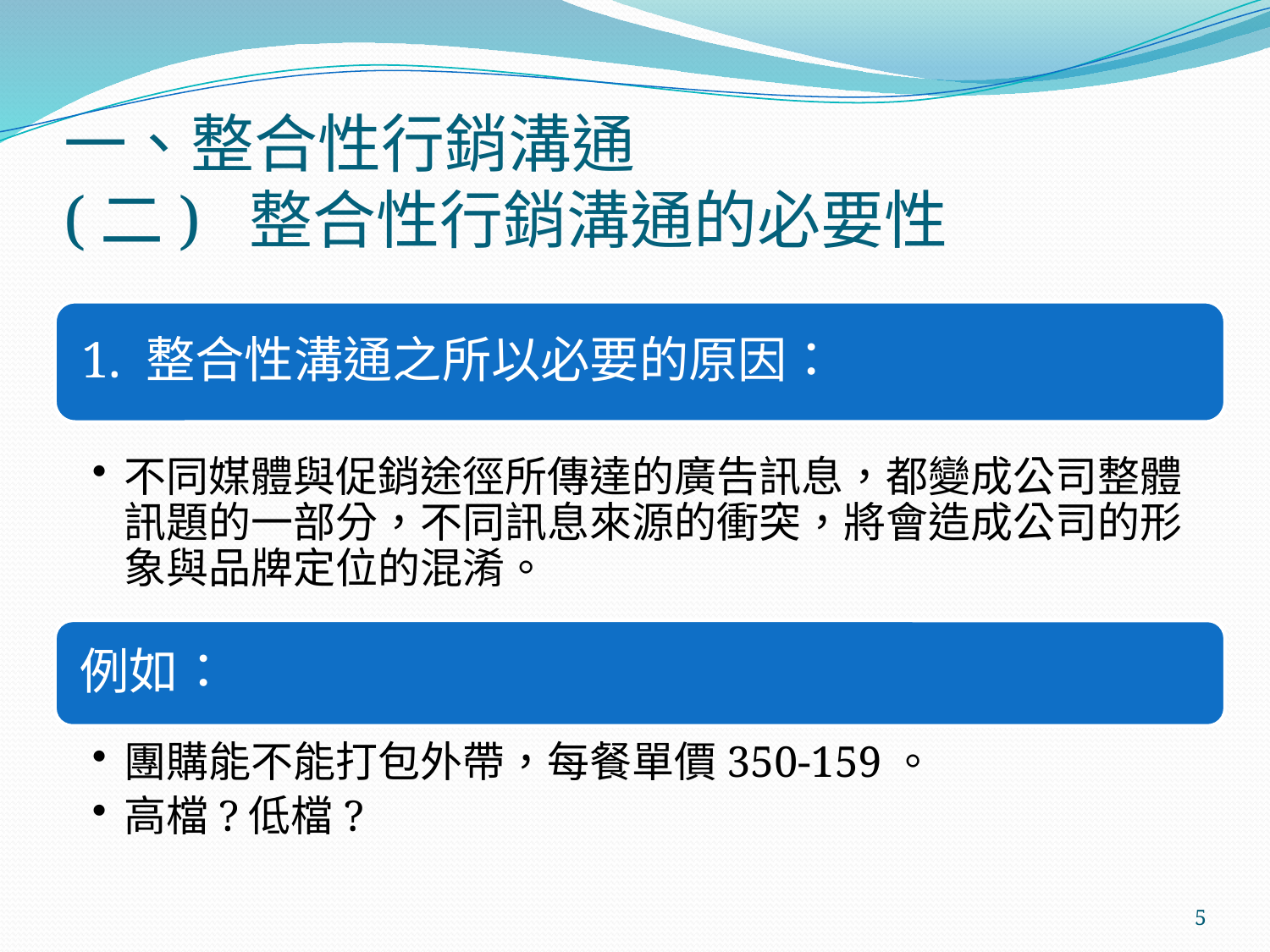

# 一、整合性行銷溝通 (二)  整合性行銷溝通的必要性
1. 整合性溝通之所以必要的原因：
不同媒體與促銷途徑所傳達的廣告訊息，都變成公司整體訊題的一部分，不同訊息來源的衝突，將會造成公司的形象與品牌定位的混淆。
例如：
團購能不能打包外帶，每餐單價350-159。
高檔?低檔?
5